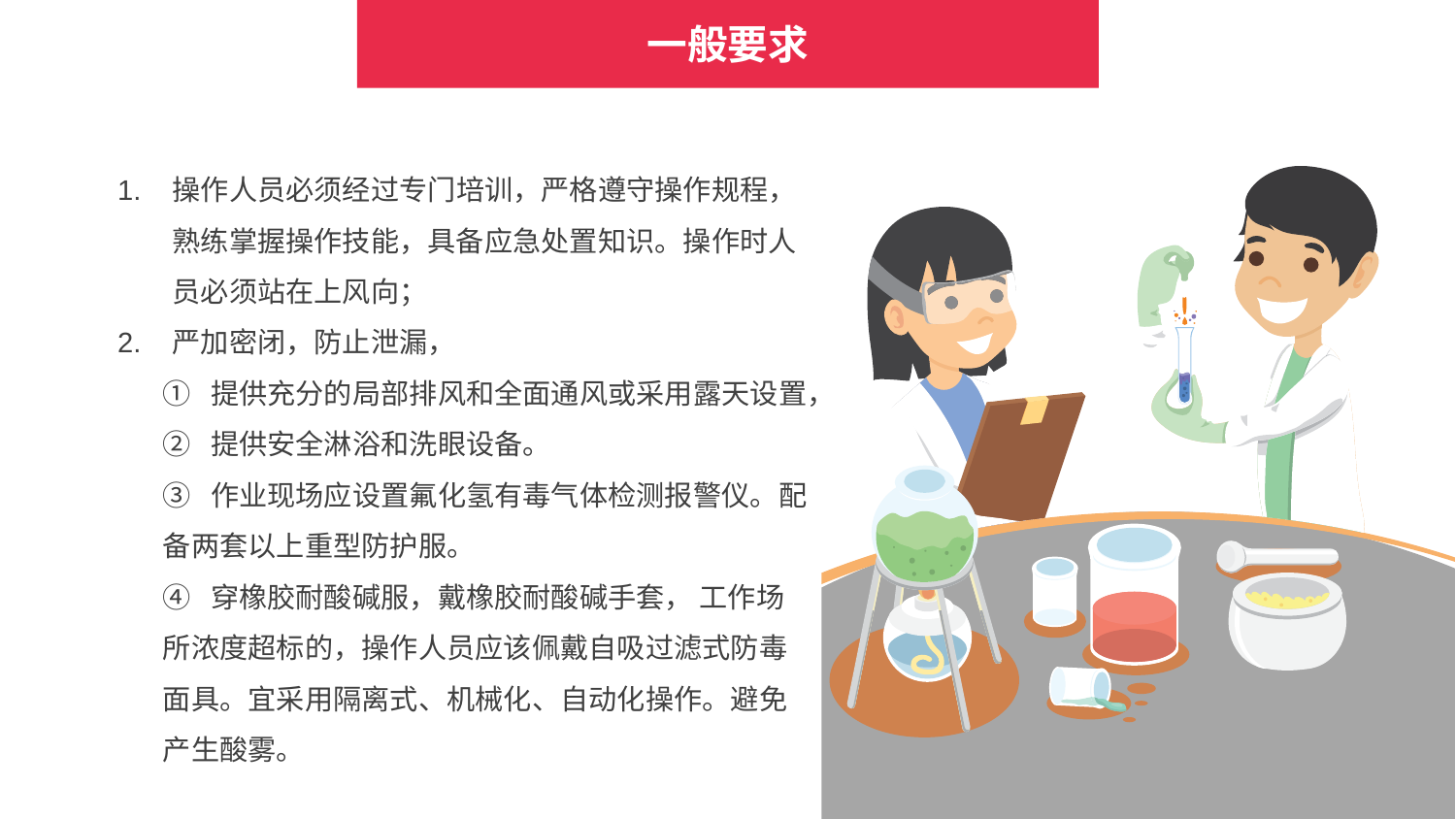

一般要求
操作人员必须经过专门培训，严格遵守操作规程，熟练掌握操作技能，具备应急处置知识。操作时人员必须站在上风向；
严加密闭，防止泄漏，
①  提供充分的局部排风和全面通风或采用露天设置，
②  提供安全淋浴和洗眼设备。
③  作业现场应设置氟化氢有毒气体检测报警仪。配备两套以上重型防护服。
④  穿橡胶耐酸碱服，戴橡胶耐酸碱手套， 工作场所浓度超标的，操作人员应该佩戴自吸过滤式防毒面具。宜采用隔离式、机械化、自动化操作。避免产生酸雾。